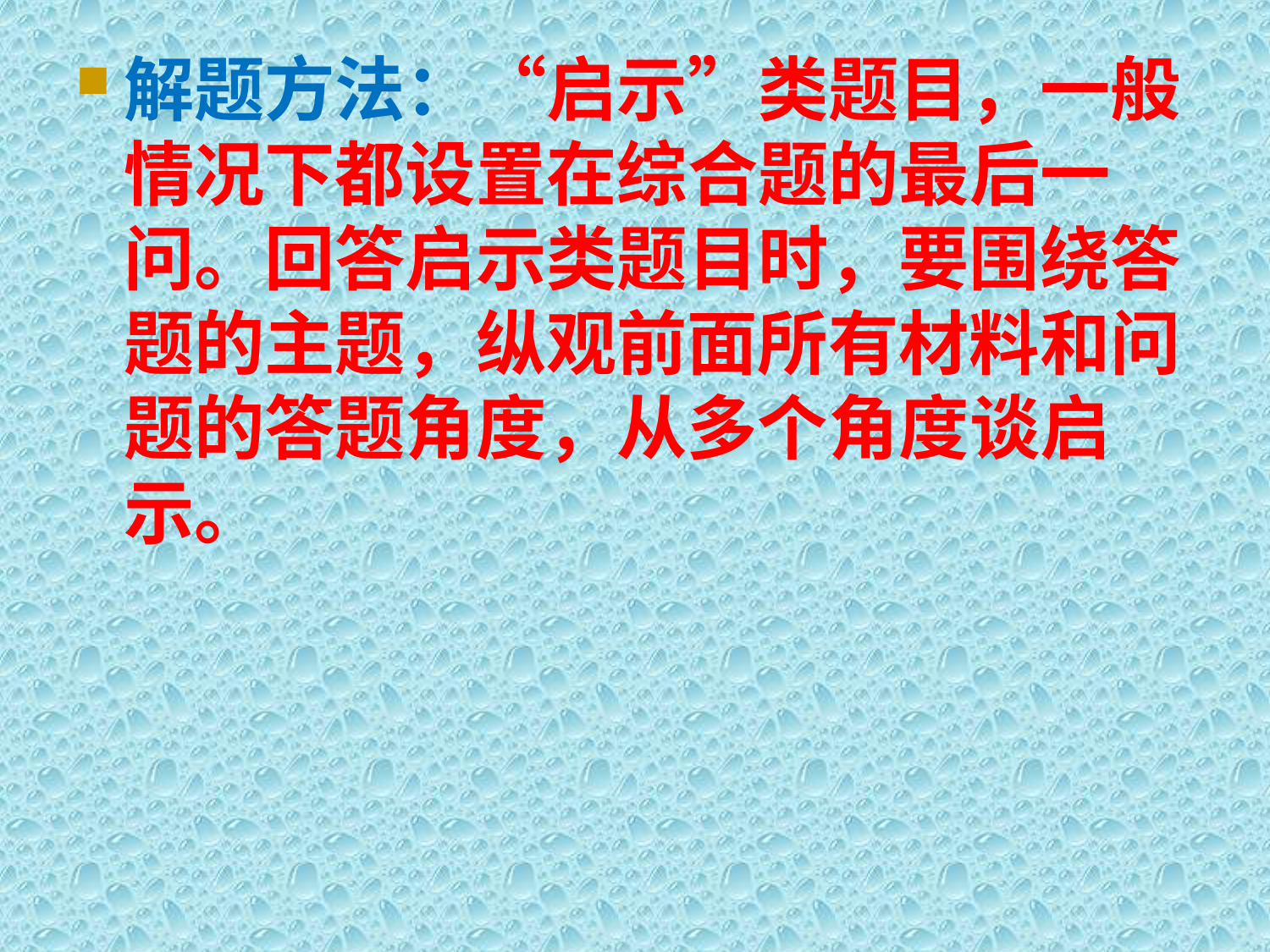

# 解题方法：“启示”类题目，一般情况下都设置在综合题的最后一问。回答启示类题目时，要围绕答题的主题，纵观前面所有材料和问题的答题角度，从多个角度谈启示。